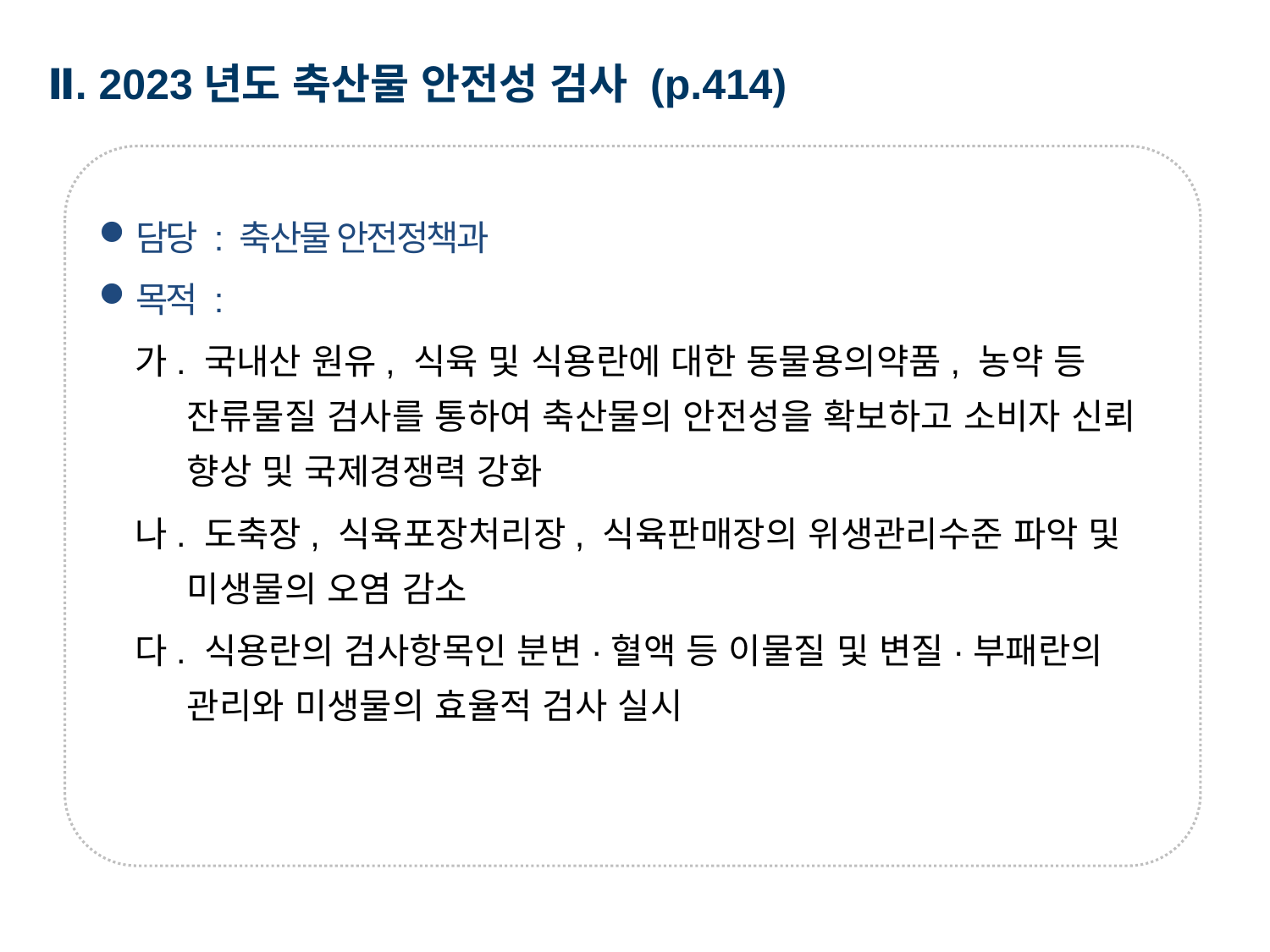

Ⅱ. 2023년도 축산물 안전성 검사 (p.414)

담당 : 축산물 안전정책과
목적 :
가. 국내산 원유, 식육 및 식용란에 대한 동물용의약품, 농약 등 잔류물질 검사를 통하여 축산물의 안전성을 확보하고 소비자 신뢰 향상 및 국제경쟁력 강화
나. 도축장, 식육포장처리장, 식육판매장의 위생관리수준 파악 및 미생물의 오염 감소
다. 식용란의 검사항목인 분변·혈액 등 이물질 및 변질·부패란의 관리와 미생물의 효율적 검사 실시